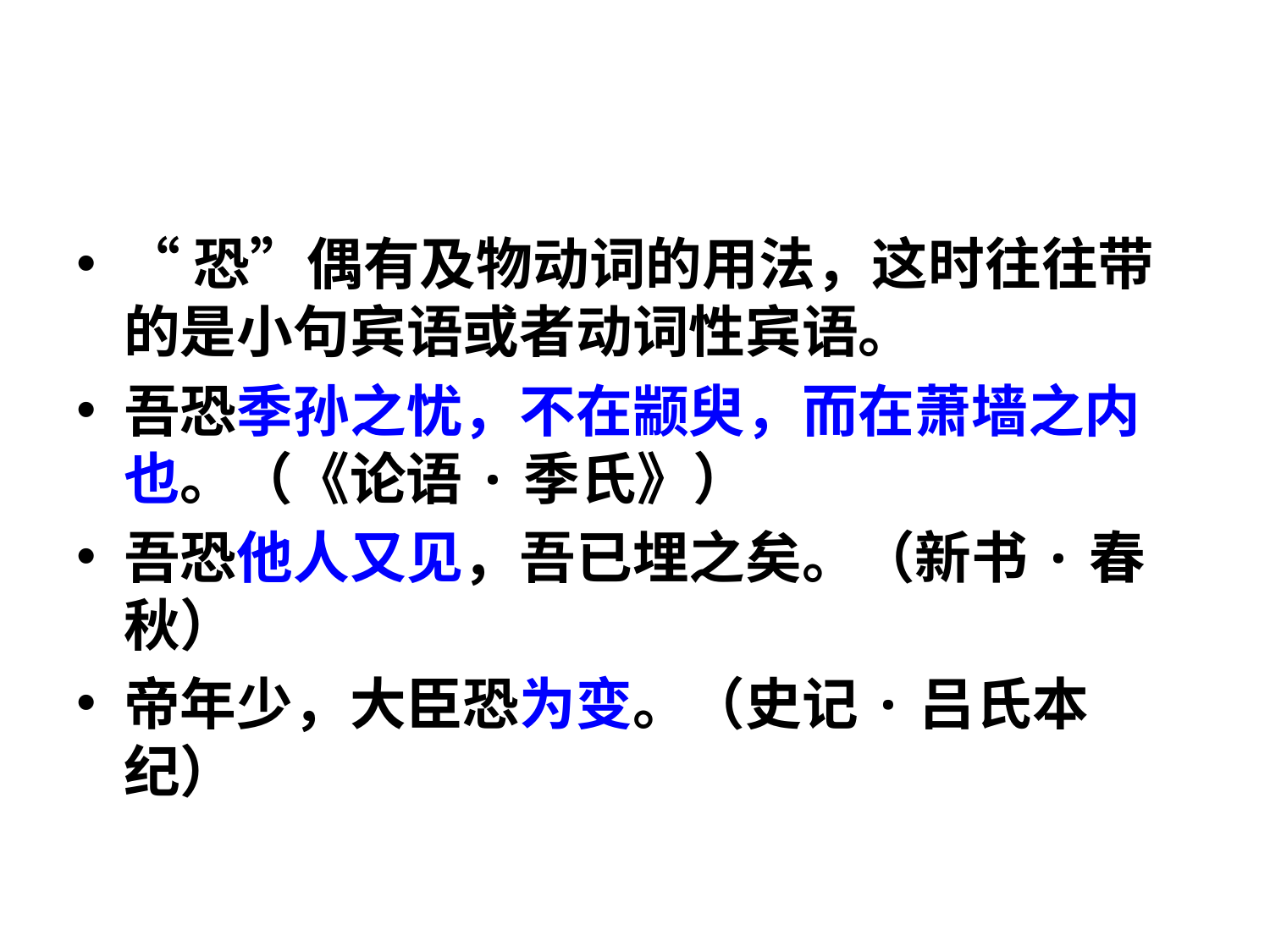

#
“恐”偶有及物动词的用法，这时往往带的是小句宾语或者动词性宾语。
吾恐季孙之忧，不在颛臾，而在萧墙之内也。（《论语·季氏》）
吾恐他人又见，吾已埋之矣。（新书·春秋）
帝年少，大臣恐为变。（史记·吕氏本纪）